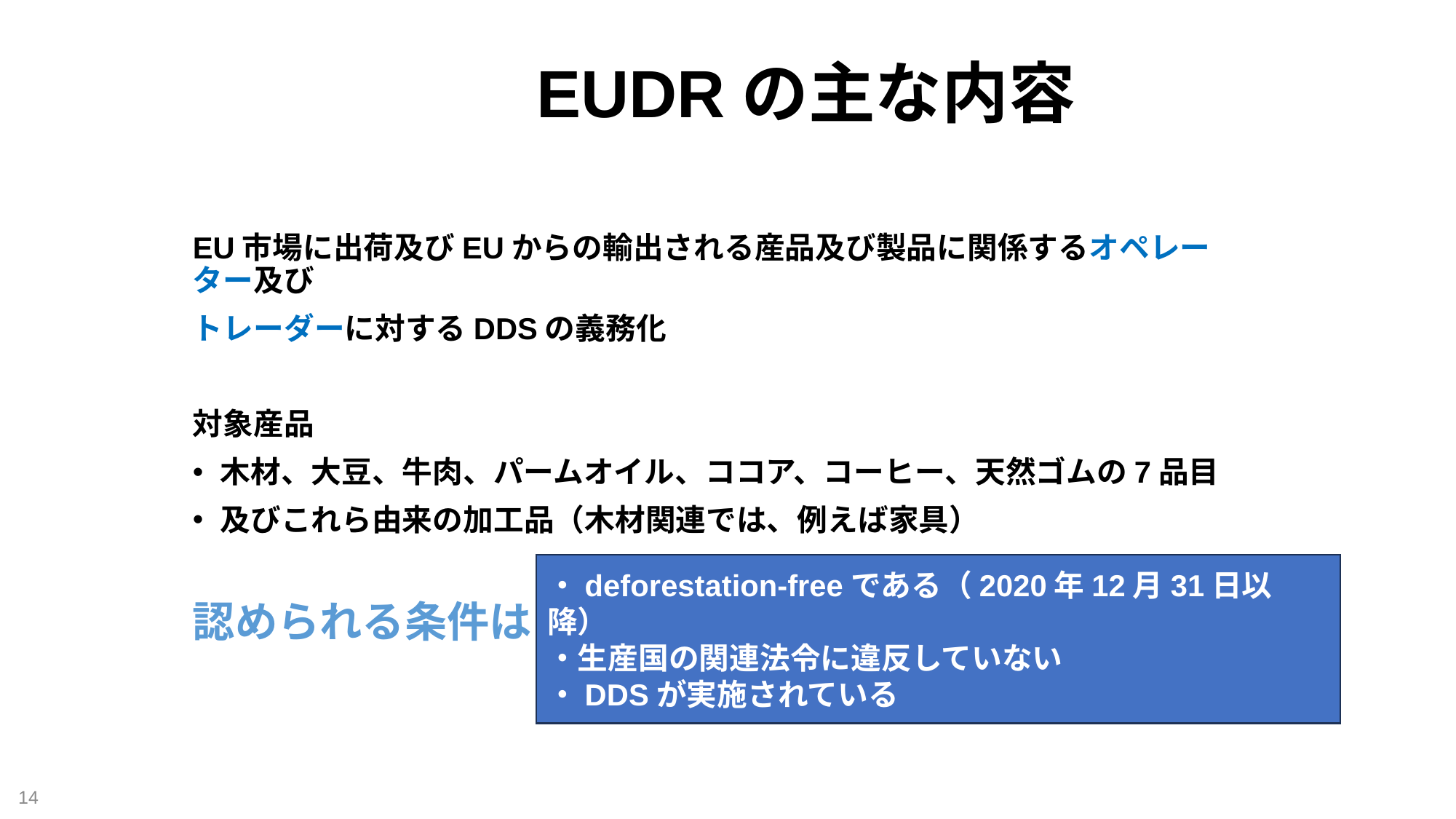

# EUDRの主な内容
EU市場に出荷及びEUからの輸出される産品及び製品に関係するオペレーター及び
トレーダーに対するDDSの義務化

対象産品
木材、大豆、牛肉、パームオイル、ココア、コーヒー、天然ゴムの7品目
及びこれら由来の加工品（木材関連では、例えば家具）

認められる条件は
・deforestation-freeである（2020年12月31日以降）
・生産国の関連法令に違反していない
・DDSが実施されている
14